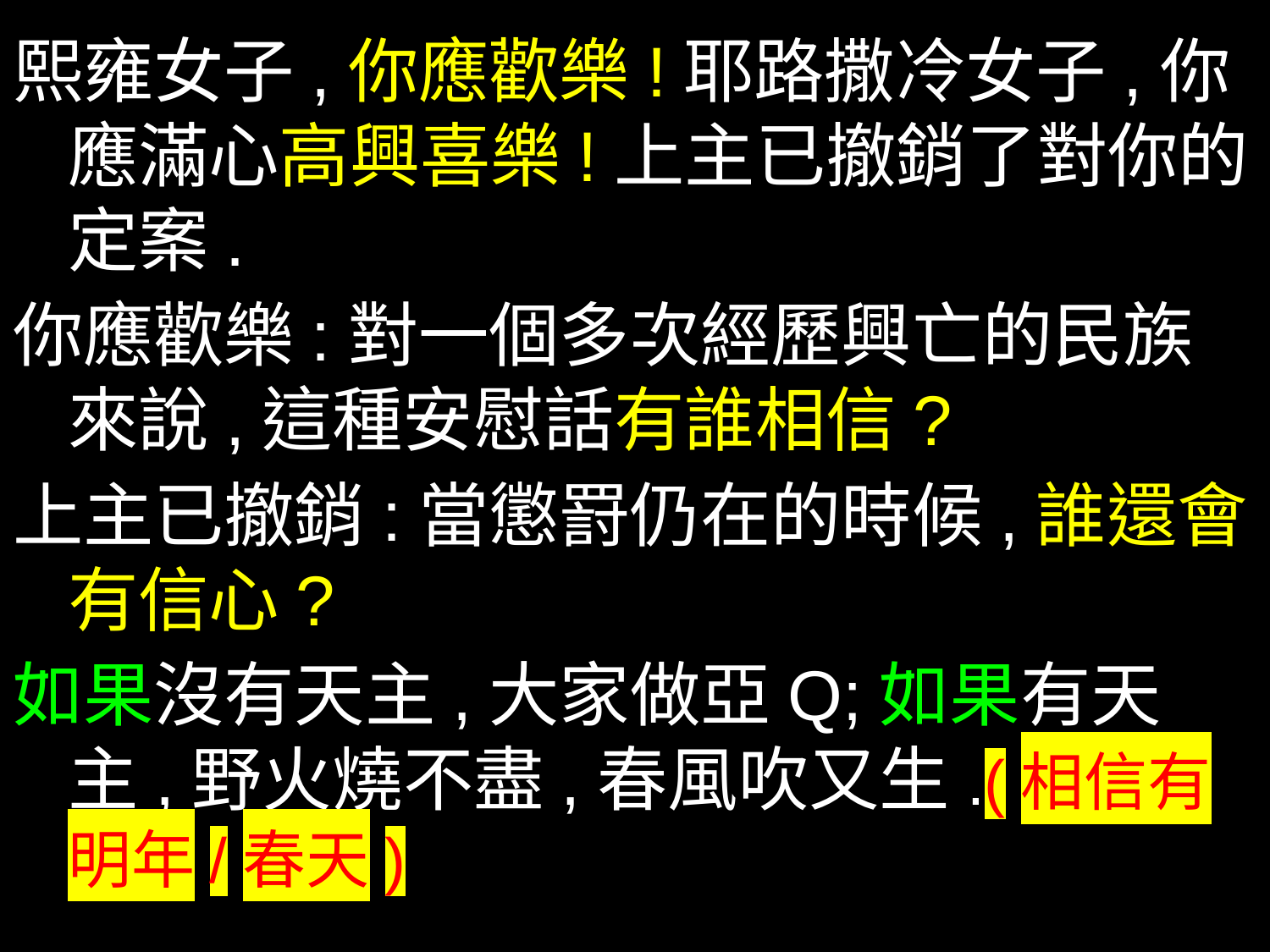

熙雍女子,你應歡樂!耶路撒冷女子,你應滿心高興喜樂!上主已撤銷了對你的定案.
你應歡樂:對一個多次經歷興亡的民族來說,這種安慰話有誰相信?
上主已撤銷:當懲罸仍在的時候,誰還會有信心?
如果沒有天主,大家做亞Q;如果有天主,野火燒不盡,春風吹又生.(相信有明年/春天)